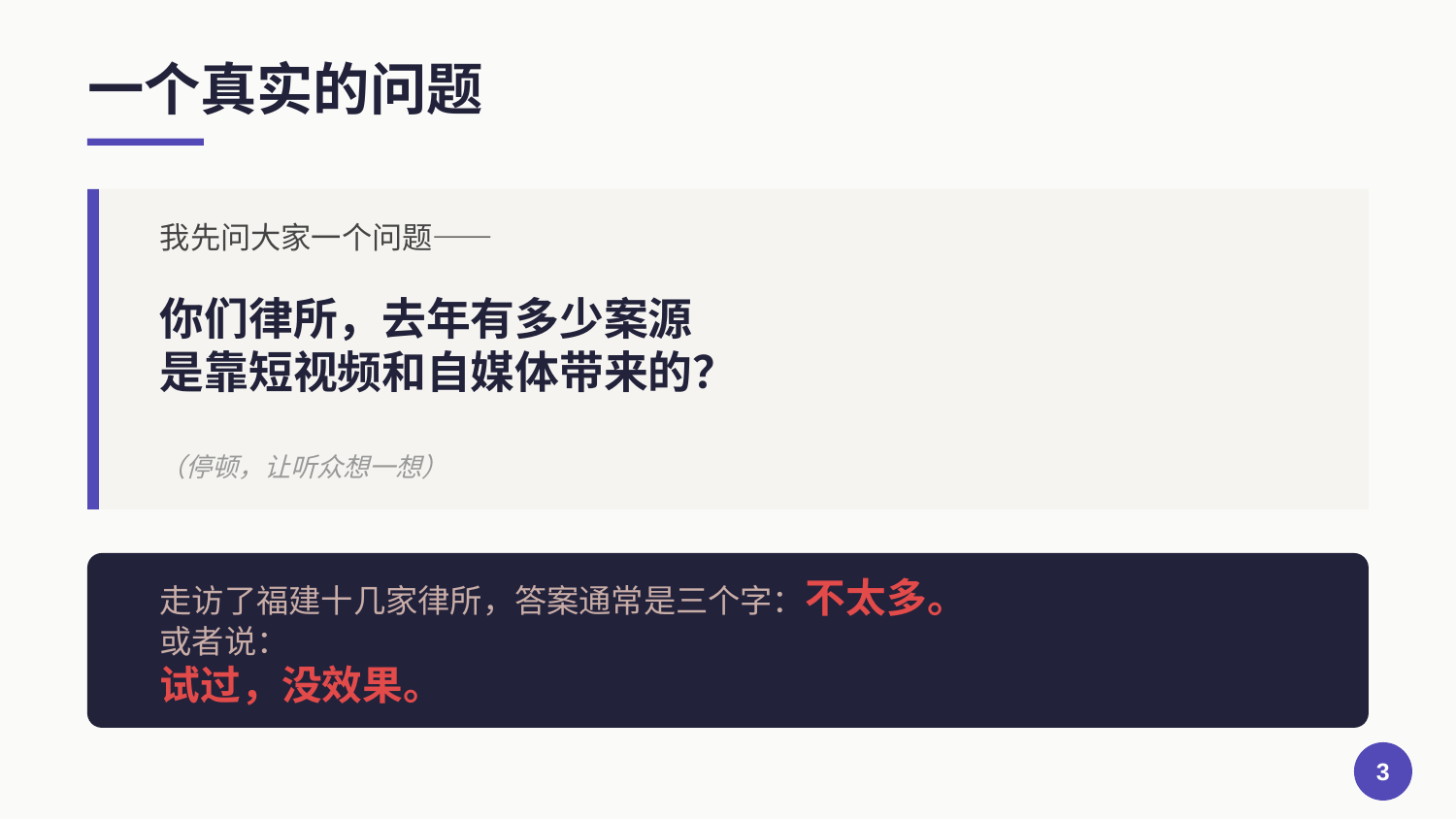

一个真实的问题

我先问大家一个问题——

你们律所，去年有多少案源
是靠短视频和自媒体带来的？

（停顿，让听众想一想）

走访了福建十几家律所，答案通常是三个字：不太多。
或者说：
试过，没效果。

3